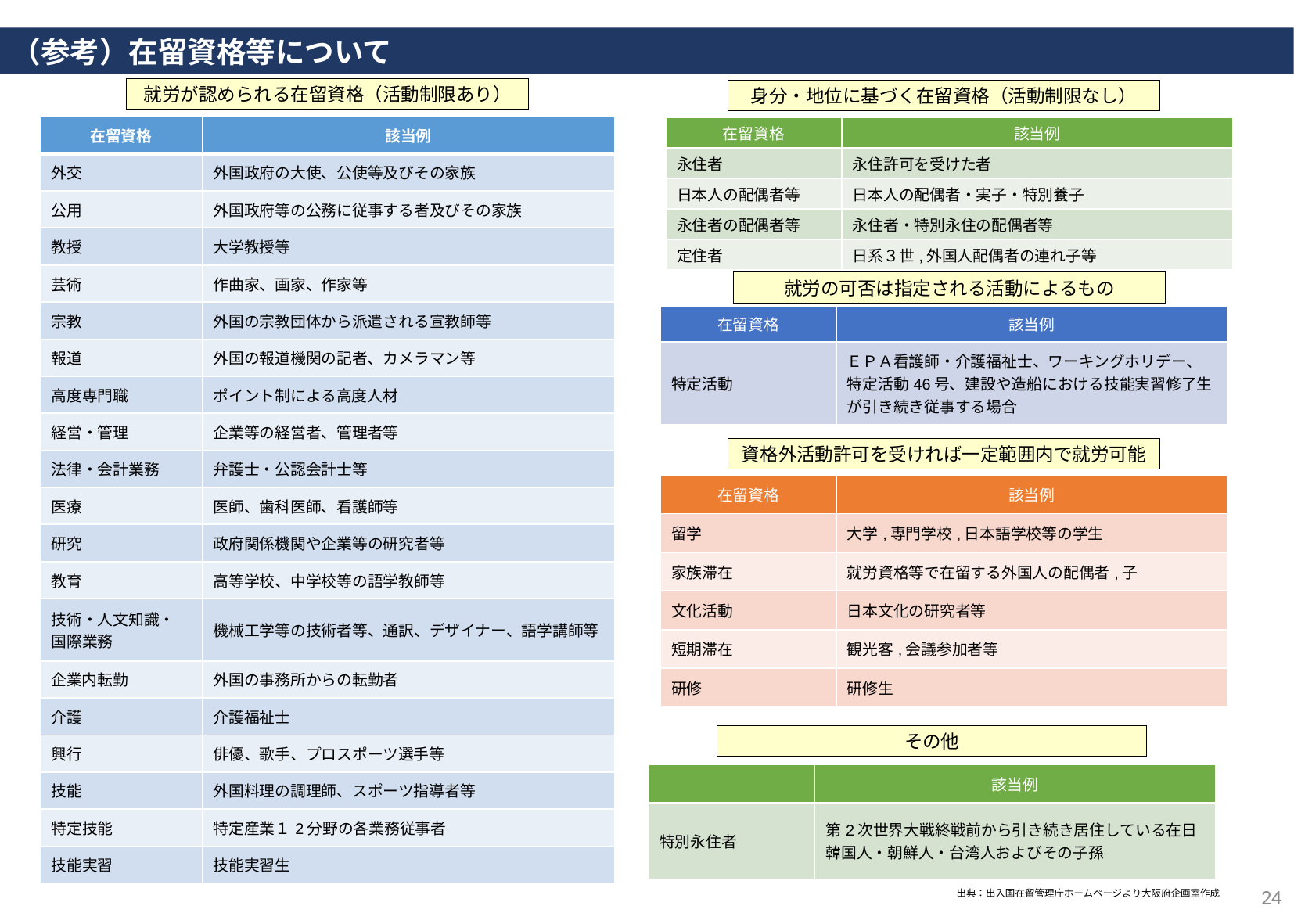

（参考）在留資格等について
就労が認められる在留資格（活動制限あり）
身分・地位に基づく在留資格（活動制限なし）
| 在留資格 | 該当例 |
| --- | --- |
| 外交 | 外国政府の大使、公使等及びその家族 |
| 公用 | 外国政府等の公務に従事する者及びその家族 |
| 教授 | 大学教授等 |
| 芸術 | 作曲家、画家、作家等 |
| 宗教 | 外国の宗教団体から派遣される宣教師等 |
| 報道 | 外国の報道機関の記者、カメラマン等 |
| 高度専門職 | ポイント制による高度人材 |
| 経営・管理 | 企業等の経営者、管理者等 |
| 法律・会計業務 | 弁護士・公認会計士等 |
| 医療 | 医師、歯科医師、看護師等 |
| 研究 | 政府関係機関や企業等の研究者等 |
| 教育 | 高等学校、中学校等の語学教師等 |
| 技術・人文知識・ 国際業務 | 機械工学等の技術者等、通訳、デザイナー、語学講師等 |
| 企業内転勤 | 外国の事務所からの転勤者 |
| 介護 | 介護福祉士 |
| 興行 | 俳優、歌手、プロスポーツ選手等 |
| 技能 | 外国料理の調理師、スポーツ指導者等 |
| 特定技能 | 特定産業１2分野の各業務従事者 |
| 技能実習 | 技能実習生 |
| 在留資格 | 該当例 |
| --- | --- |
| 永住者 | 永住許可を受けた者 |
| 日本人の配偶者等 | 日本人の配偶者・実子・特別養子 |
| 永住者の配偶者等 | 永住者・特別永住の配偶者等 |
| 定住者 | 日系３世,外国人配偶者の連れ子等 |
就労の可否は指定される活動によるもの
| 在留資格 | 該当例 |
| --- | --- |
| 特定活動 | ＥＰＡ看護師・介護福祉士、ワーキングホリデー、特定活動46号、建設や造船における技能実習修了生が引き続き従事する場合 |
資格外活動許可を受ければ一定範囲内で就労可能
| 在留資格 | 該当例 |
| --- | --- |
| 留学 | 大学,専門学校,日本語学校等の学生 |
| 家族滞在 | 就労資格等で在留する外国人の配偶者,子 |
| 文化活動 | 日本文化の研究者等 |
| 短期滞在 | 観光客,会議参加者等 |
| 研修 | 研修生 |
その他
|  | 該当例 |
| --- | --- |
| 特別永住者 | 第2次世界大戦終戦前から引き続き居住している在日韓国人・朝鮮人・台湾人およびその子孫 |
出典：出入国在留管理庁ホームページより大阪府企画室作成
24